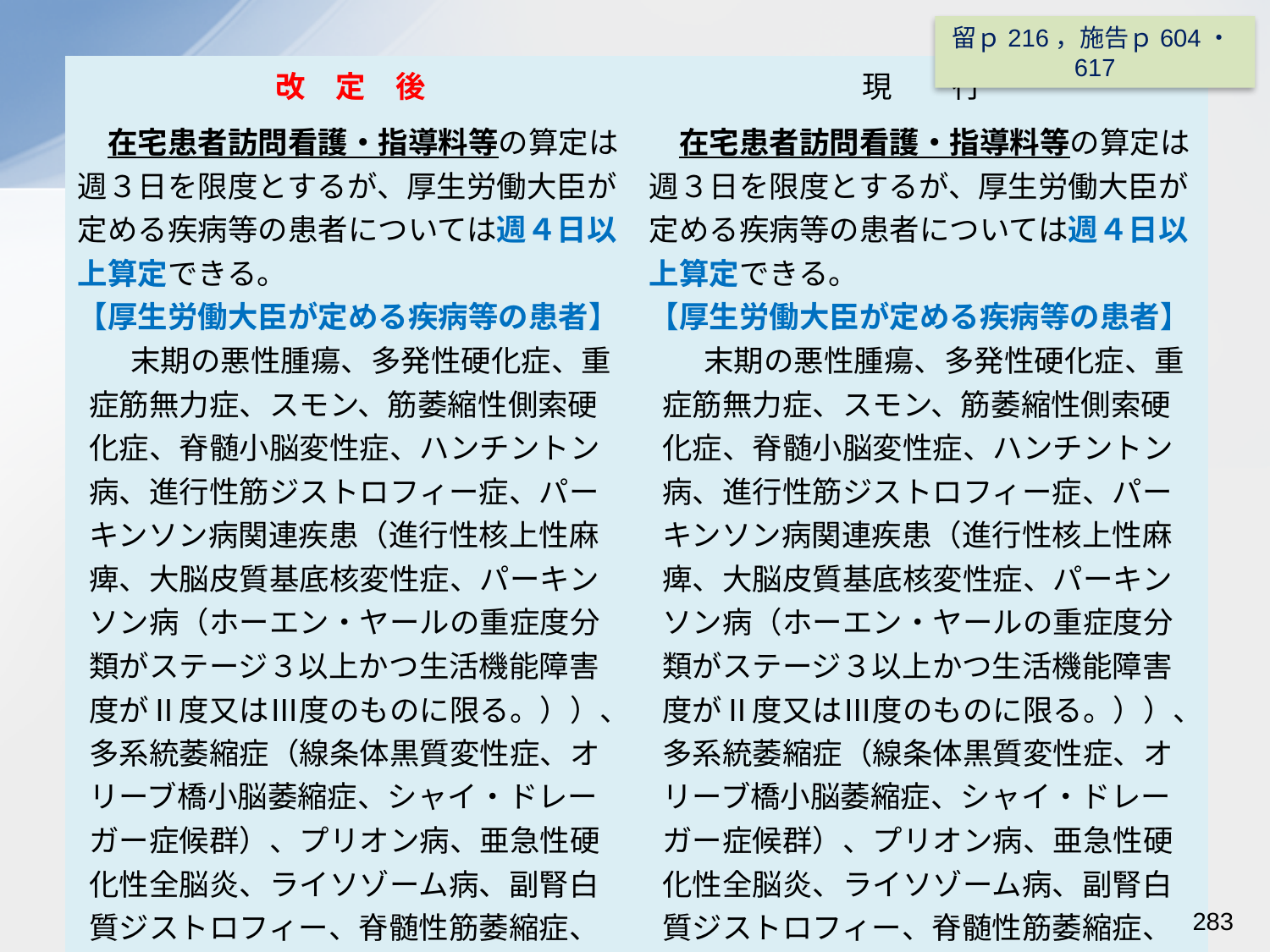

留ｐ216，施告ｐ604・617
| 改　定　後 | 現　　行 |
| --- | --- |
| 在宅患者訪問看護・指導料等の算定は週３日を限度とするが、厚生労働大臣が定める疾病等の患者については週４日以上算定できる。 【厚生労働大臣が定める疾病等の患者】 　末期の悪性腫瘍、多発性硬化症、重症筋無力症、スモン、筋萎縮性側索硬化症、脊髄小脳変性症、ハンチントン病、進行性筋ジストロフィー症、パーキンソン病関連疾患（進行性核上性麻痺、大脳皮質基底核変性症、パーキンソン病（ホーエン・ヤールの重症度分類がステージ３以上かつ生活機能障害度がⅡ度又はⅢ度のものに限る。））、多系統萎縮症（線条体黒質変性症、オリーブ橋小脳萎縮症、シャイ・ドレーガー症候群）、プリオン病、亜急性硬化性全脳炎、ライソゾーム病、副腎白質ジストロフィー、脊髄性筋萎縮症、球脊髄性筋萎縮症、慢性炎症性脱髄性多発神経炎、後天性免疫不全症候群若しくは頸髄損傷の患者又は人工呼吸器を装着している患者、別表第八各号に定める患者 | 在宅患者訪問看護・指導料等の算定は週３日を限度とするが、厚生労働大臣が定める疾病等の患者については週４日以上算定できる。 【厚生労働大臣が定める疾病等の患者】 　末期の悪性腫瘍、多発性硬化症、重症筋無力症、スモン、筋萎縮性側索硬化症、脊髄小脳変性症、ハンチントン病、進行性筋ジストロフィー症、パーキンソン病関連疾患（進行性核上性麻痺、大脳皮質基底核変性症、パーキンソン病（ホーエン・ヤールの重症度分類がステージ３以上かつ生活機能障害度がⅡ度又はⅢ度のものに限る。））、多系統萎縮症（線条体黒質変性症、オリーブ橋小脳萎縮症、シャイ・ドレーガー症候群）、プリオン病、亜急性硬化性全脳炎、ライソゾーム病、副腎白質ジストロフィー、脊髄性筋萎縮症、球脊髄性筋萎縮症、慢性炎症性脱髄性多発神経炎、後天性免疫不全症候群若しくは頸髄損傷の患者又は人工呼吸器を装着している患者 |
283